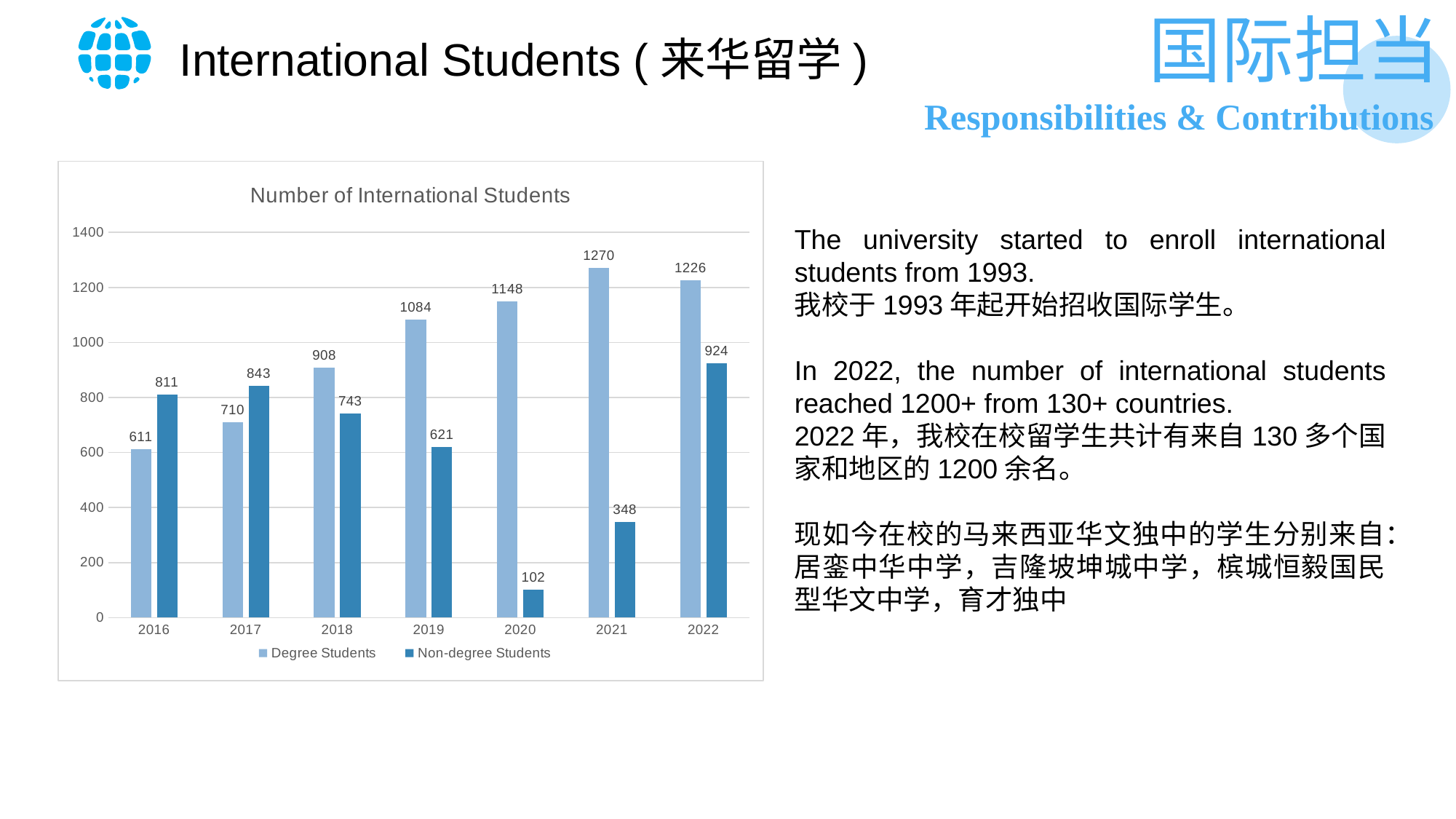

# International Students (来华留学)

### Chart:

| Category |
|---|

### Chart: Composition of International Students (Degree vs Non-Degree)

| Category |
|---|

### Chart: Number of International Students

| Category | Degree Students | Non-degree Students |
|---|---|---|
| 2016 | 611.0 | 811.0 |
| 2017 | 710.0 | 843.0 |
| 2018 | 908.0 | 743.0 |
| 2019 | 1084.0 | 621.0 |
| 2020 | 1148.0 | 102.0 |
| 2021 | 1270.0 | 348.0 |
| 2022 | 1226.0 | 924.0 |
The university started to enroll international students from 1993.
我校于1993年起开始招收国际学生。

In 2022, the number of international students reached 1200+ from 130+ countries.
2022年，我校在校留学生共计有来自130多个国家和地区的1200余名。

现如今在校的马来西亚华文独中的学生分别来自：居銮中华中学，吉隆坡坤城中学，槟城恒毅国民型华文中学，育才独中
6